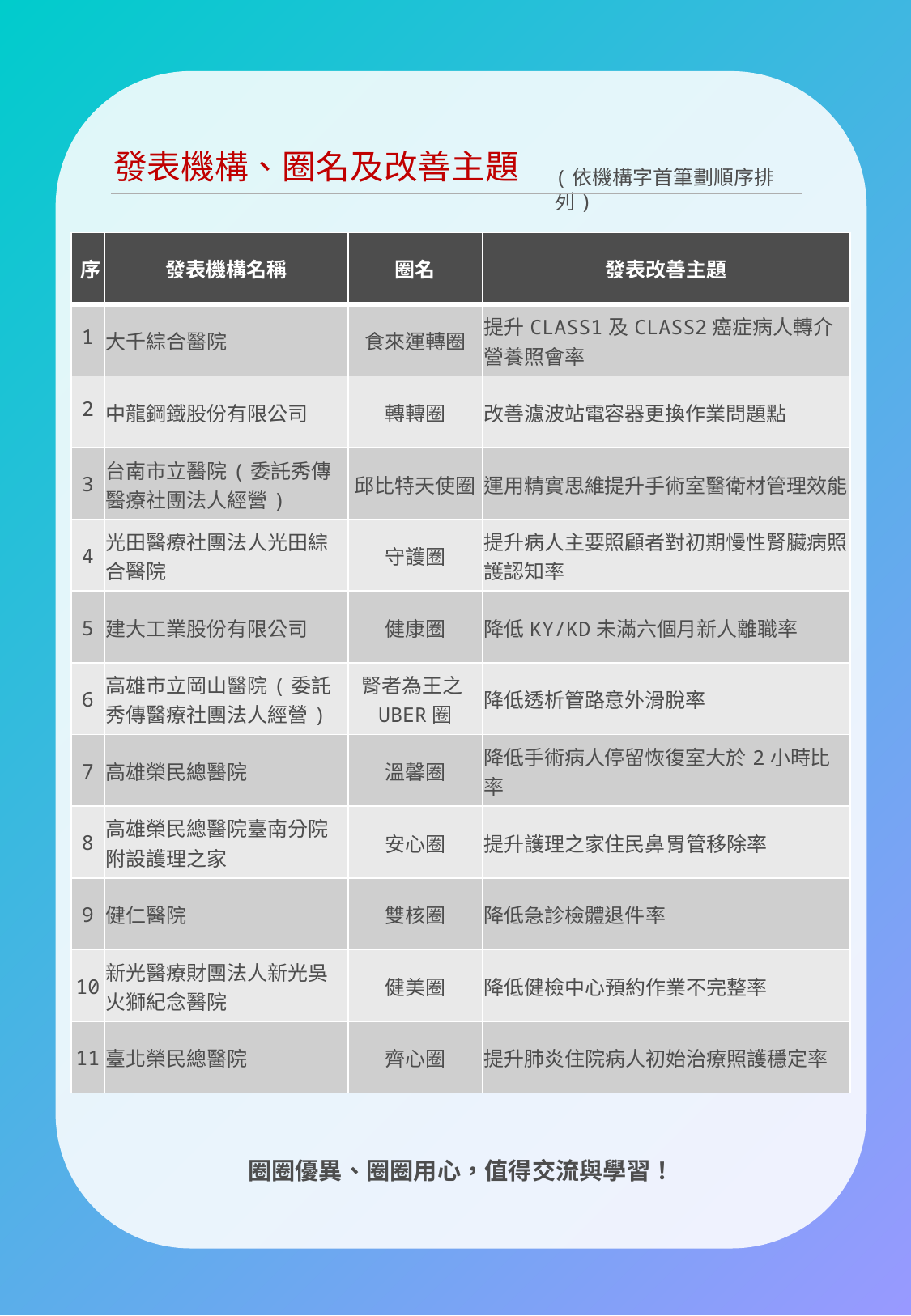

發表機構、圈名及改善主題
(依機構字首筆劃順序排列)
| 序 | 發表機構名稱 | 圈名 | 發表改善主題 |
| --- | --- | --- | --- |
| 1 | 大千綜合醫院 | 食來運轉圈 | 提升CLASS1及CLASS2癌症病人轉介營養照會率 |
| 2 | 中龍鋼鐵股份有限公司 | 轉轉圈 | 改善濾波站電容器更換作業問題點 |
| 3 | 台南市立醫院(委託秀傳醫療社團法人經營) | 邱比特天使圈 | 運用精實思維提升手術室醫衛材管理效能 |
| 4 | 光田醫療社團法人光田綜合醫院 | 守護圈 | 提升病人主要照顧者對初期慢性腎臟病照護認知率 |
| 5 | 建大工業股份有限公司 | 健康圈 | 降低KY/KD未滿六個月新人離職率 |
| 6 | 高雄市立岡山醫院(委託秀傳醫療社團法人經營) | 腎者為王之UBER圈 | 降低透析管路意外滑脫率 |
| 7 | 高雄榮民總醫院 | 溫馨圈 | 降低手術病人停留恢復室大於2小時比率 |
| 8 | 高雄榮民總醫院臺南分院附設護理之家 | 安心圈 | 提升護理之家住民鼻胃管移除率 |
| 9 | 健仁醫院 | 雙核圈 | 降低急診檢體退件率 |
| 10 | 新光醫療財團法人新光吳火獅紀念醫院 | 健美圈 | 降低健檢中心預約作業不完整率 |
| 11 | 臺北榮民總醫院 | 齊心圈 | 提升肺炎住院病人初始治療照護穩定率 |
圈圈優異、圈圈用心，值得交流與學習！